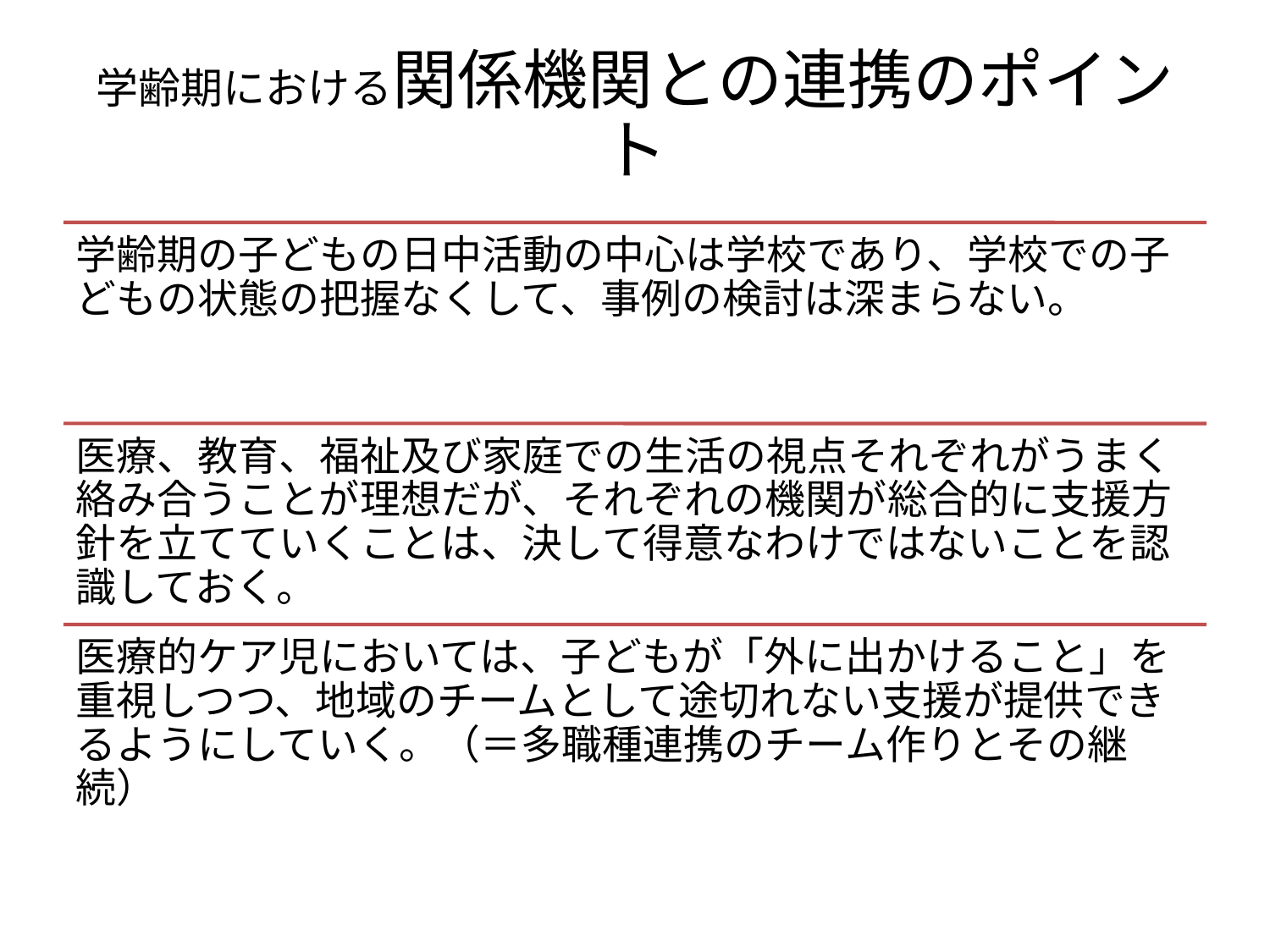

# 学齢期における関係機関との連携のポイント
学齢期の子どもの日中活動の中心は学校であり、学校での子どもの状態の把握なくして、事例の検討は深まらない。
医療、教育、福祉及び家庭での生活の視点それぞれがうまく絡み合うことが理想だが、それぞれの機関が総合的に支援方針を立てていくことは、決して得意なわけではないことを認識しておく。
医療的ケア児においては、子どもが「外に出かけること」を重視しつつ、地域のチームとして途切れない支援が提供できるようにしていく。（＝多職種連携のチーム作りとその継続）